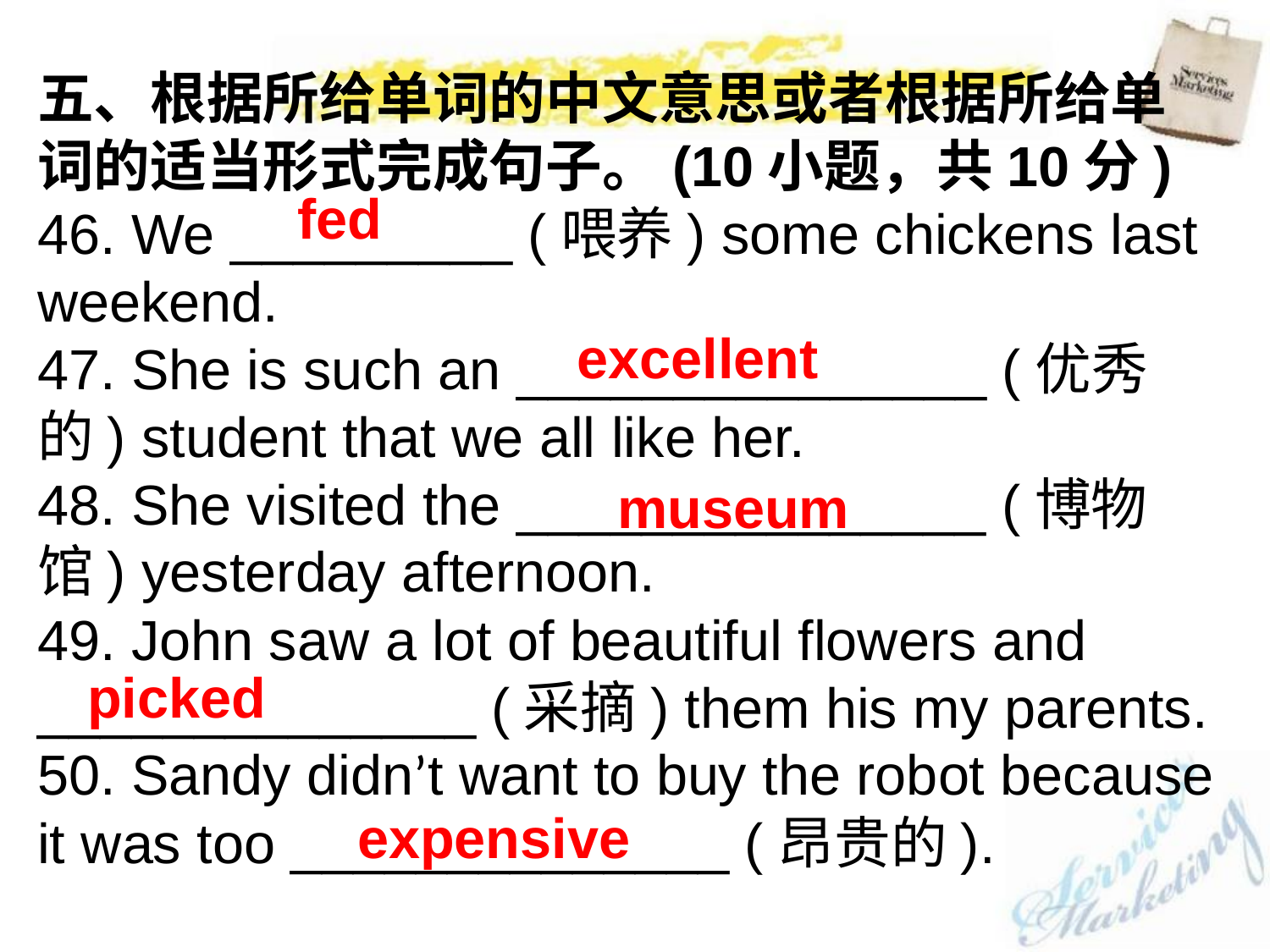

五、根据所给单词的中文意思或者根据所给单词的适当形式完成句子。(10小题，共10分)
46. We _________ (喂养) some chickens last weekend.
47. She is such an _______________ (优秀的) student that we all like her.
48. She visited the _______________ (博物馆) yesterday afternoon.
49. John saw a lot of beautiful flowers and ______________ (采摘) them his my parents.
50. Sandy didn’t want to buy the robot because it was too ______________ (昂贵的).
fed
excellent
museum
picked
expensive